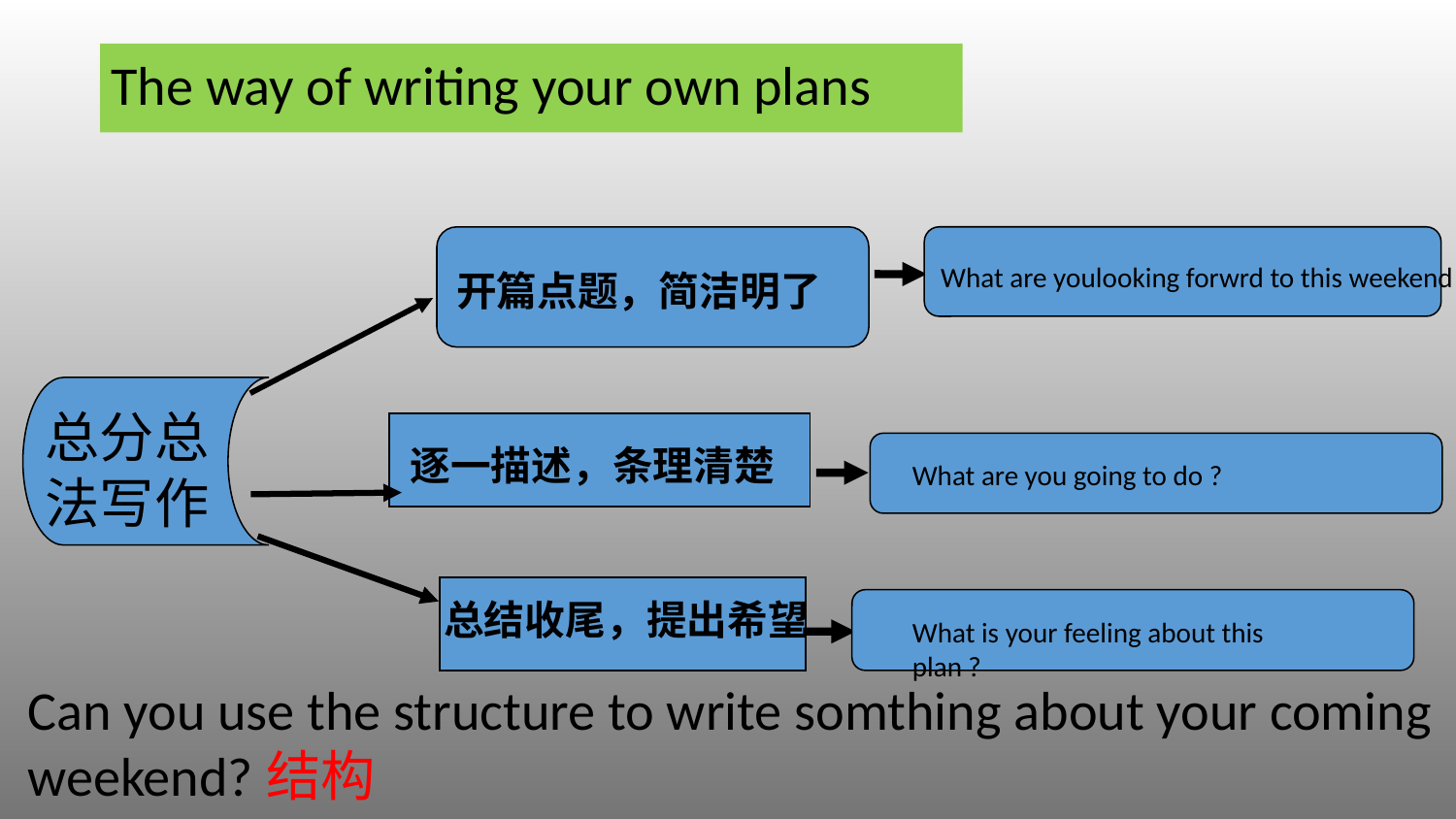

# The way of writing your own plans

总分总法写作

What are youlooking forwrd to this weekend ?
开篇点题，简洁明了

逐一描述，条理清楚

What are you going to do ?

总结收尾，提出希望

What is your feeling about this plan ?

Can you use the structure to write somthing about your coming weekend?结构